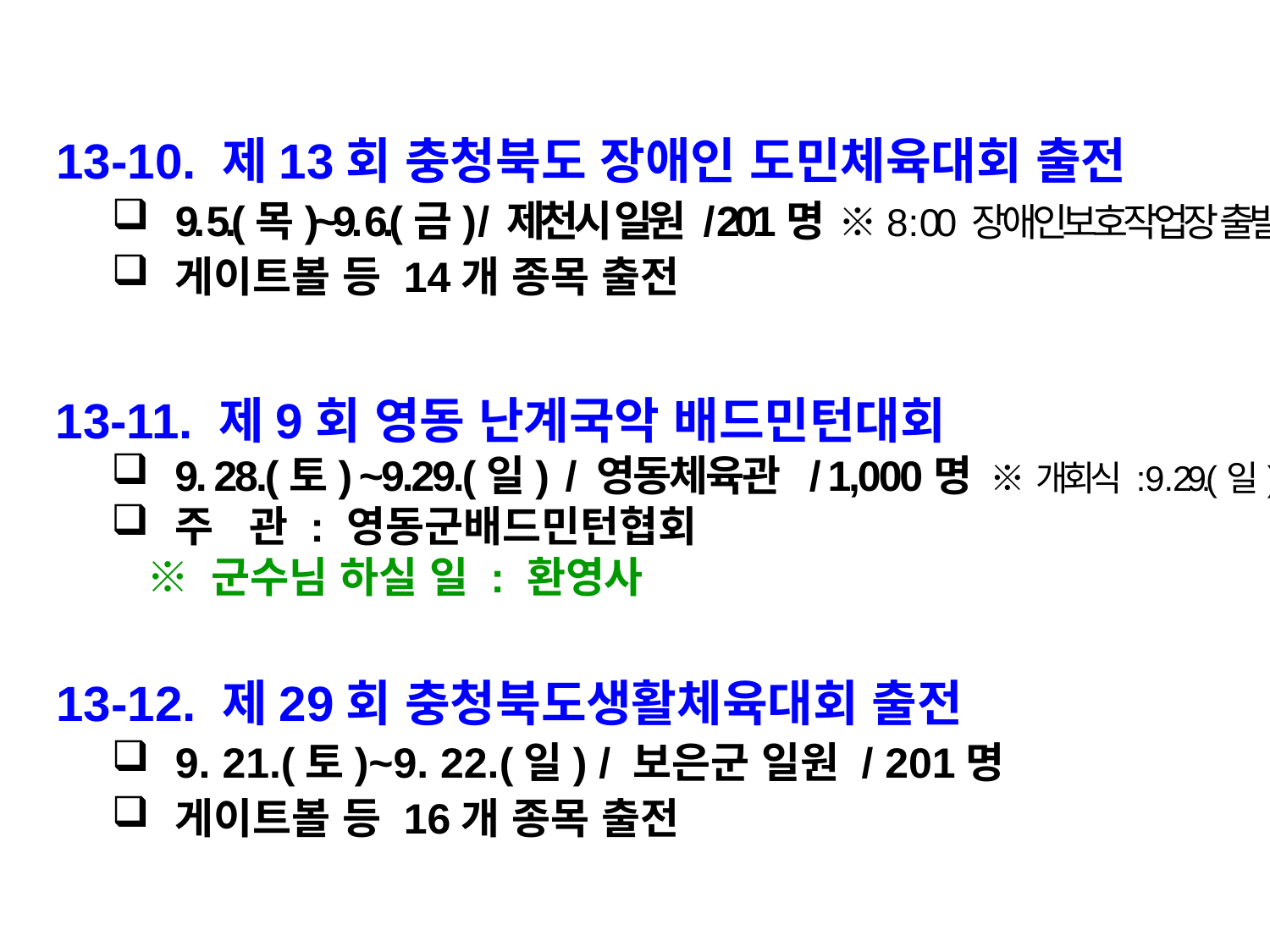

13-10. 제13회 충청북도 장애인 도민체육대회 출전
9. 5.(목)~9. 6.(금) / 제천시 일원 / 201명  ※8 : 00 장애인보호작업장 출발
게이트볼 등 14개 종목 출전

13-11. 제9회 영동 난계국악 배드민턴대회
9. 28.(토) ~9.29.(일)  / 영동체육관  / 1,000명  ※ 개회식 : 9 . 29.(일) 11:00
주   관 : 영동군배드민턴협회
   ※ 군수님 하실 일 : 환영사

13-12. 제29회 충청북도생활체육대회 출전
9. 21.(토)~9. 22.(일) / 보은군 일원 / 201명
게이트볼 등 16개 종목 출전